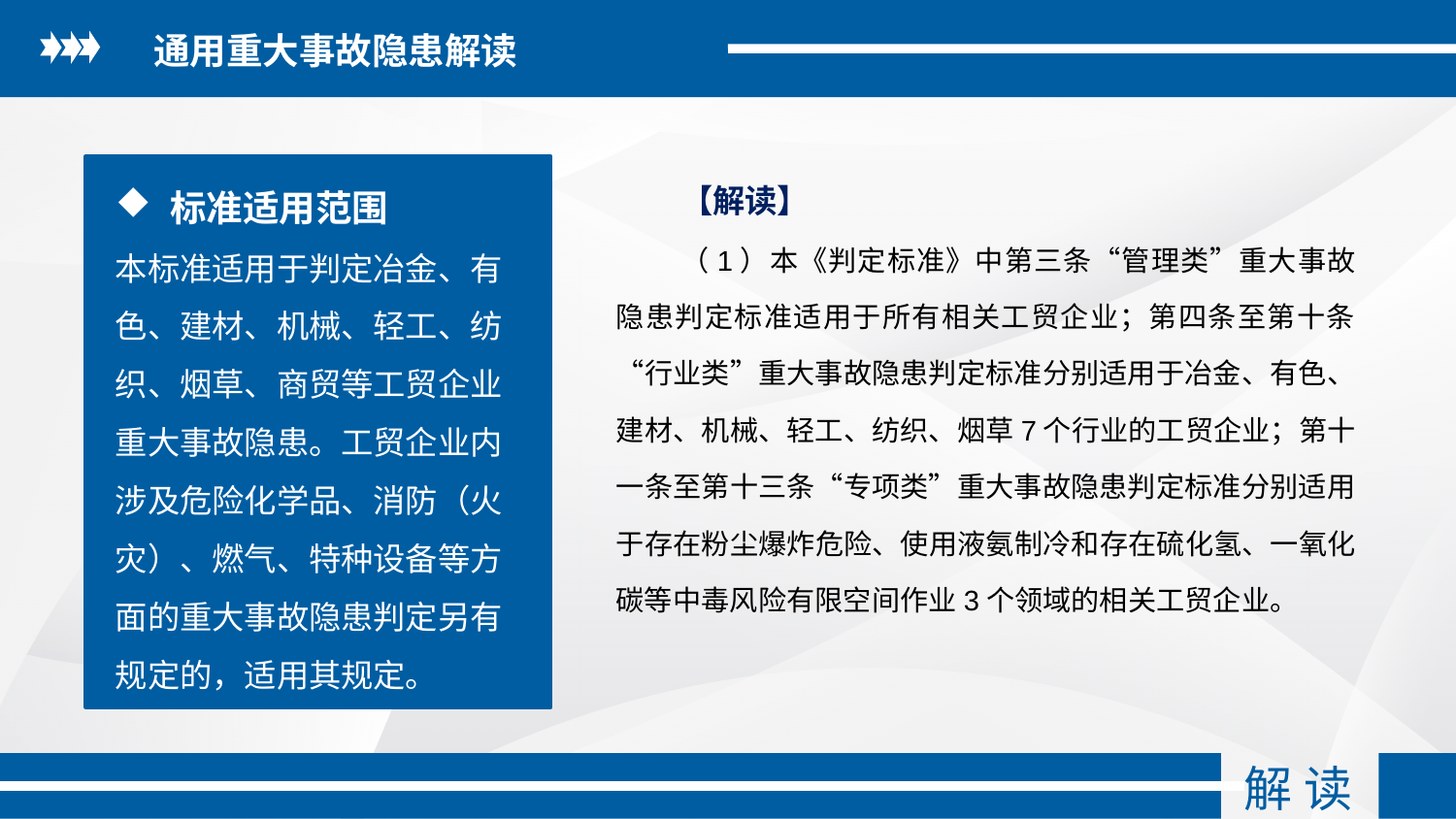

通用重大事故隐患解读

标准适用范围
本标准适用于判定冶金、有色、建材、机械、轻工、纺织、烟草、商贸等工贸企业重大事故隐患。工贸企业内涉及危险化学品、消防（火灾）、燃气、特种设备等方面的重大事故隐患判定另有规定的，适用其规定。
【解读】
（1）本《判定标准》中第三条“管理类”重大事故隐患判定标准适用于所有相关工贸企业；第四条至第十条“行业类”重大事故隐患判定标准分别适用于冶金、有色、建材、机械、轻工、纺织、烟草7个行业的工贸企业；第十一条至第十三条“专项类”重大事故隐患判定标准分别适用于存在粉尘爆炸危险、使用液氨制冷和存在硫化氢、一氧化碳等中毒风险有限空间作业3个领域的相关工贸企业。